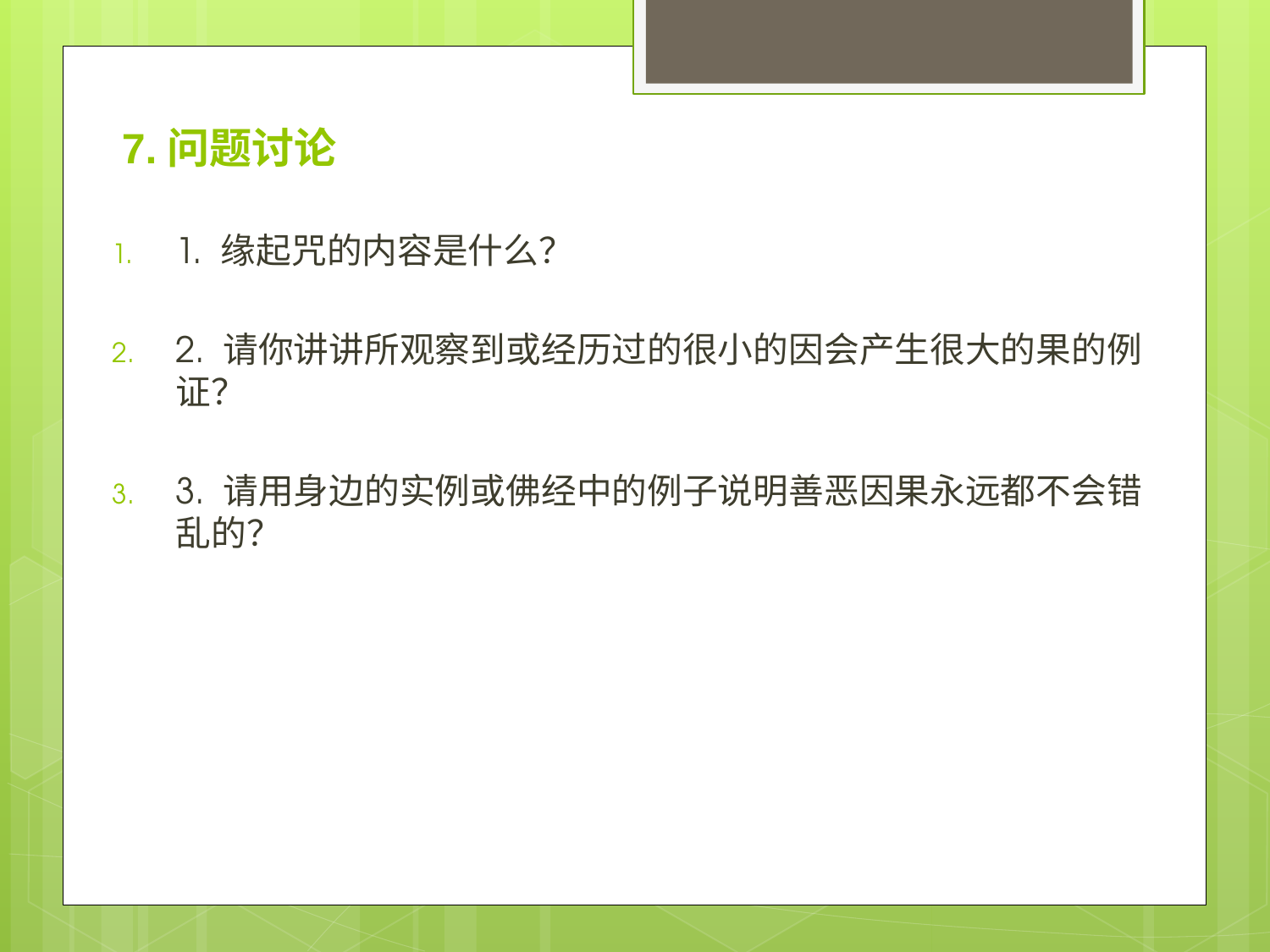

7.问题讨论

1. 缘起咒的内容是什么？

2. 请你讲讲所观察到或经历过的很小的因会产生很大的果的例证？

3. 请用身边的实例或佛经中的例子说明善恶因果永远都不会错乱的？